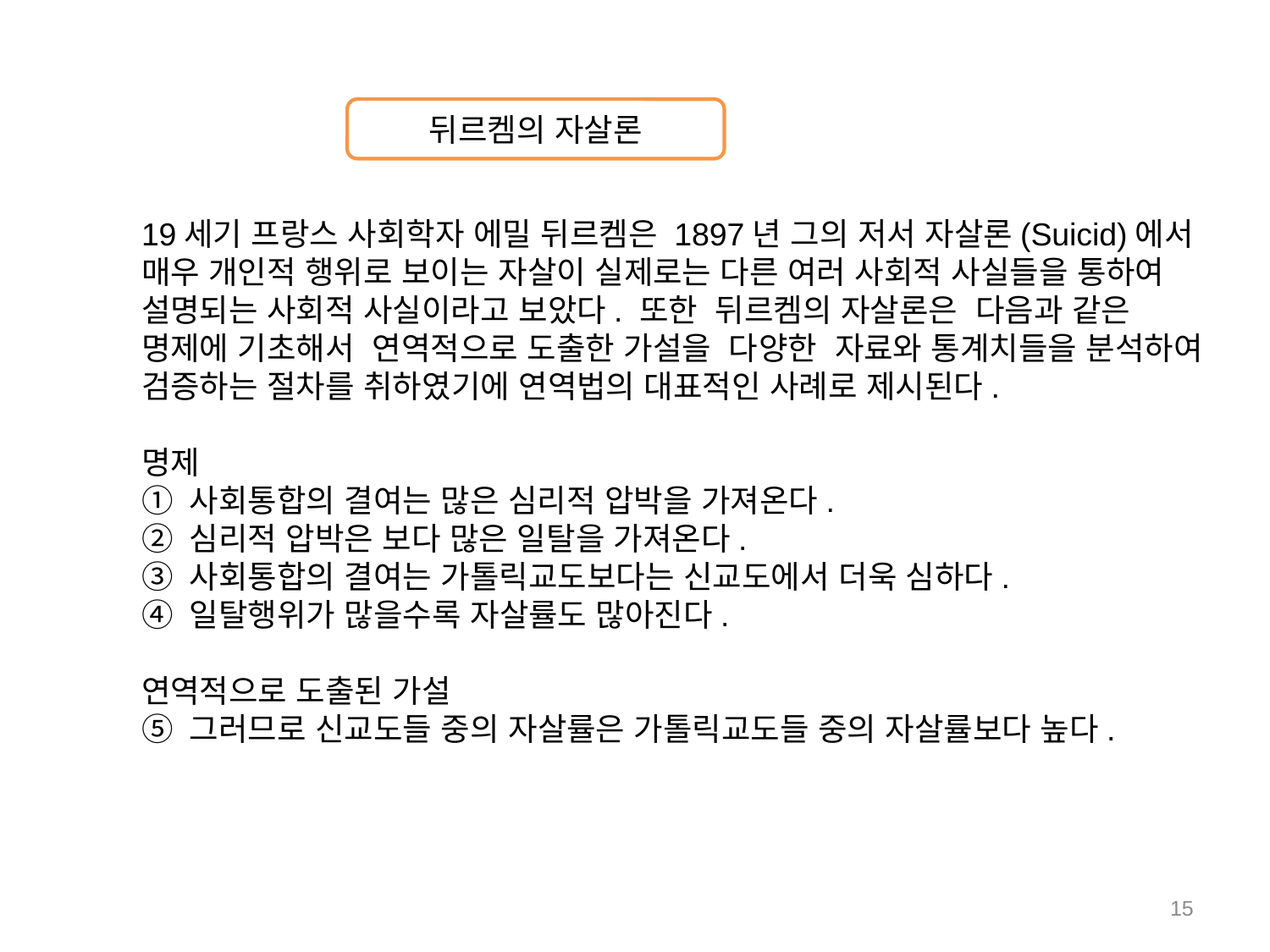

뒤르켐의 자살론
19세기 프랑스 사회학자 에밀 뒤르켐은 1897년 그의 저서 자살론(Suicid)에서 매우 개인적 행위로 보이는 자살이 실제로는 다른 여러 사회적 사실들을 통하여 설명되는 사회적 사실이라고 보았다. 또한  뒤르켐의 자살론은  다음과 같은 명제에 기초해서  연역적으로 도출한 가설을  다양한  자료와 통계치들을 분석하여 검증하는 절차를 취하였기에 연역법의 대표적인 사례로 제시된다.

명제
① 사회통합의 결여는 많은 심리적 압박을 가져온다.
② 심리적 압박은 보다 많은 일탈을 가져온다.
③ 사회통합의 결여는 가톨릭교도보다는 신교도에서 더욱 심하다.
④ 일탈행위가 많을수록 자살률도 많아진다.

연역적으로 도출된 가설
⑤ 그러므로 신교도들 중의 자살률은 가톨릭교도들 중의 자살률보다 높다.
15